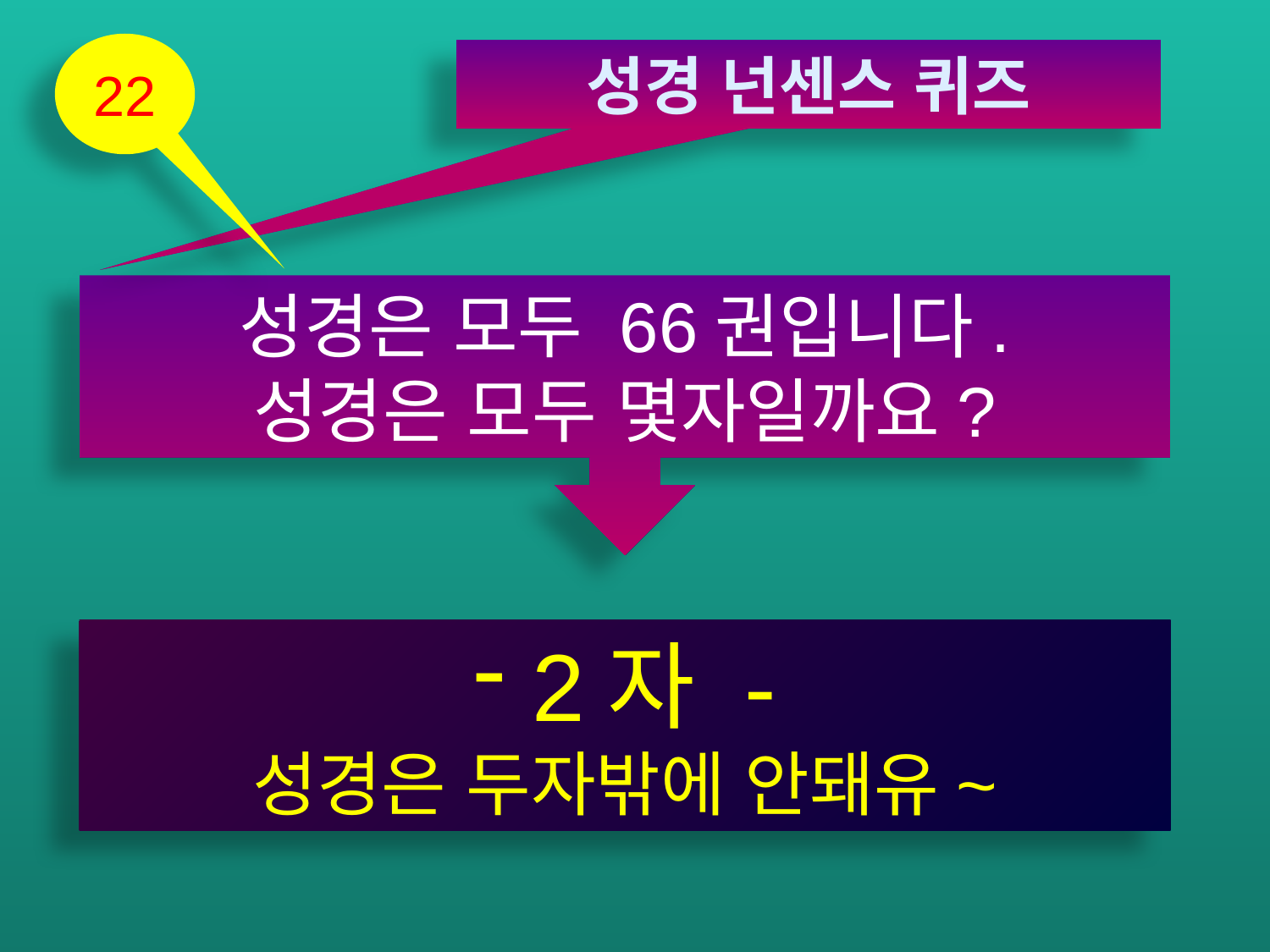

22
성경 넌센스 퀴즈
성경은 모두 66권입니다.
성경은 모두 몇자일까요?
 2자 -
성경은 두자밖에 안돼유~